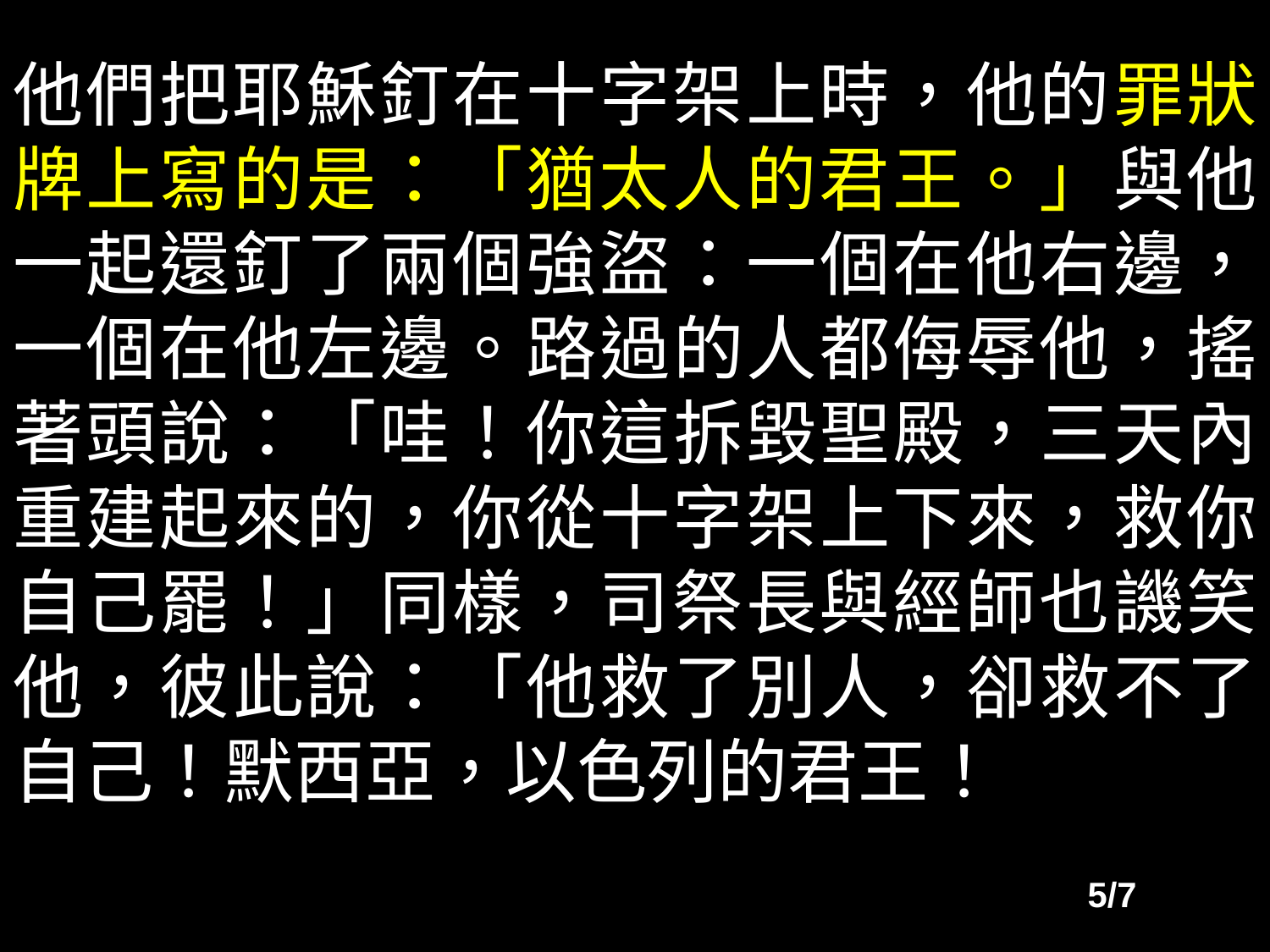

他們把耶穌釘在十字架上時，他的罪狀牌上寫的是：「猶太人的君王。」與他一起還釘了兩個強盜：一個在他右邊，一個在他左邊。路過的人都侮辱他，搖著頭說：「哇！你這拆毀聖殿，三天內重建起來的，你從十字架上下來，救你自己罷！」同樣，司祭長與經師也譏笑他，彼此說：「他救了別人，卻救不了自己！默西亞，以色列的君王！
5/7